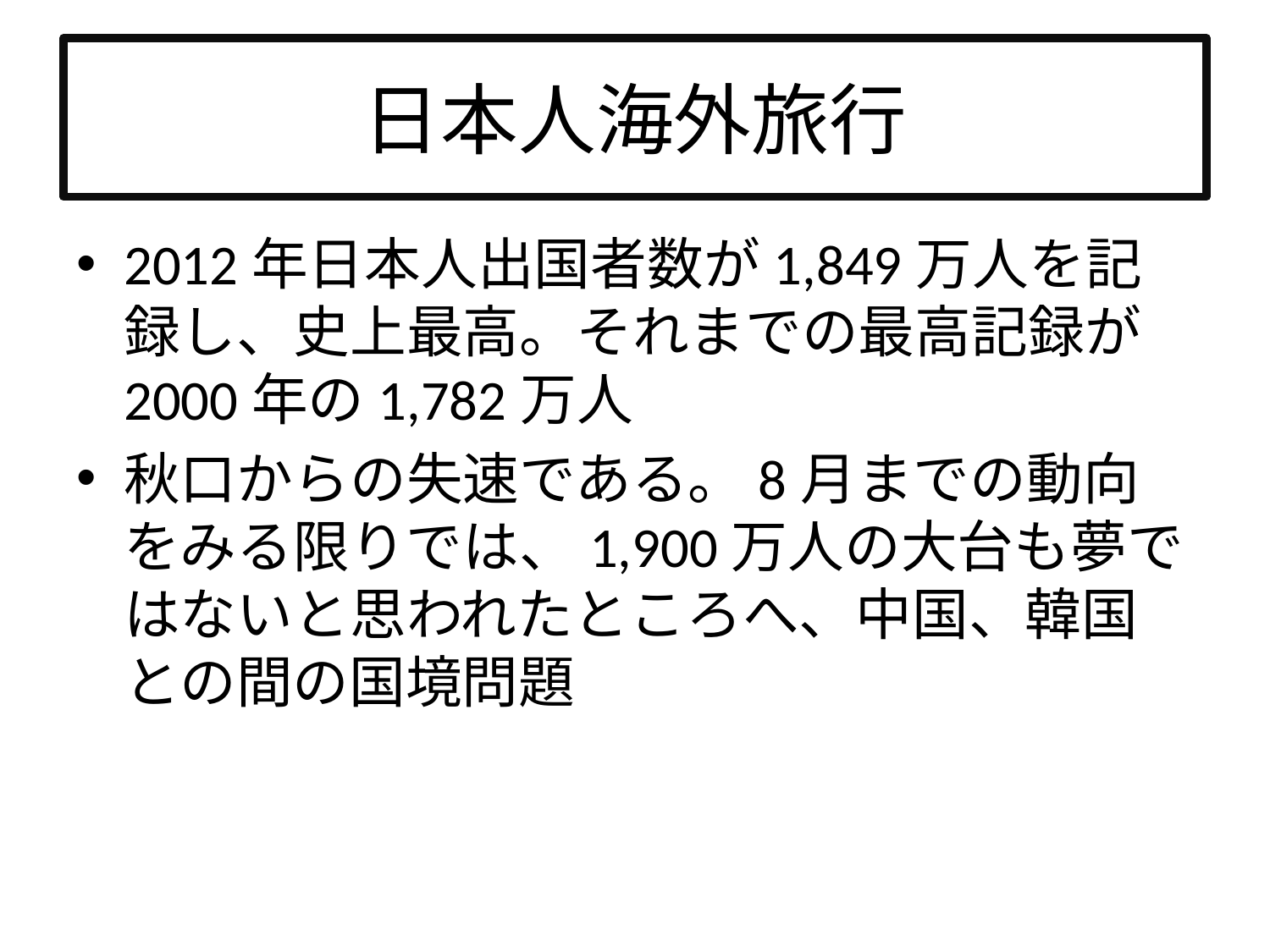

# 日本人海外旅行
2012年日本人出国者数が1,849万人を記録し、史上最高。それまでの最高記録が2000年の1,782万人
秋口からの失速である。8月までの動向をみる限りでは、1,900万人の大台も夢ではないと思われたところへ、中国、韓国との間の国境問題